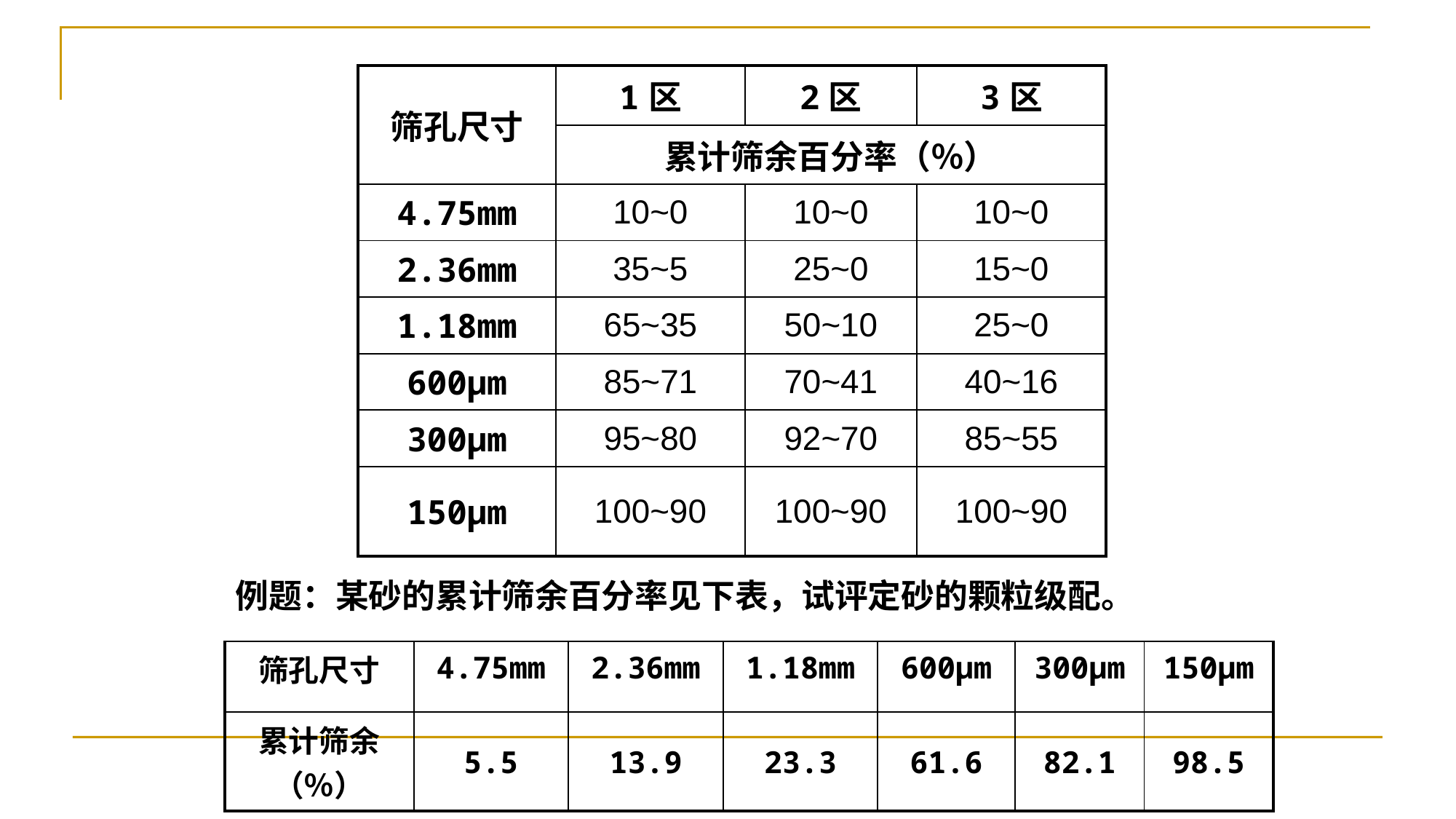

| 筛孔尺寸 | 1区 | 2区 | 3区 |
| --- | --- | --- | --- |
|  | 累计筛余百分率（％） |  |  |
| 4.75mm | 10~0 | 10~0 | 10~0 |
| 2.36mm | 35~5 | 25~0 | 15~0 |
| 1.18mm | 65~35 | 50~10 | 25~0 |
| 600μm | 85~71 | 70~41 | 40~16 |
| 300μm | 95~80 | 92~70 | 85~55 |
| 150μm | 100~90 | 100~90 | 100~90 |
| 例题：某砂的累计筛余百分率见下表，试评定砂的颗粒级配。 |  |  |  |  |  |  |
| --- | --- | --- | --- | --- | --- | --- |
| 筛孔尺寸 | 4.75mm | 2.36mm | 1.18mm | 600μm | 300μm | 150μm |
| 累计筛余（％） | 5.5 | 13.9 | 23.3 | 61.6 | 82.1 | 98.5 |